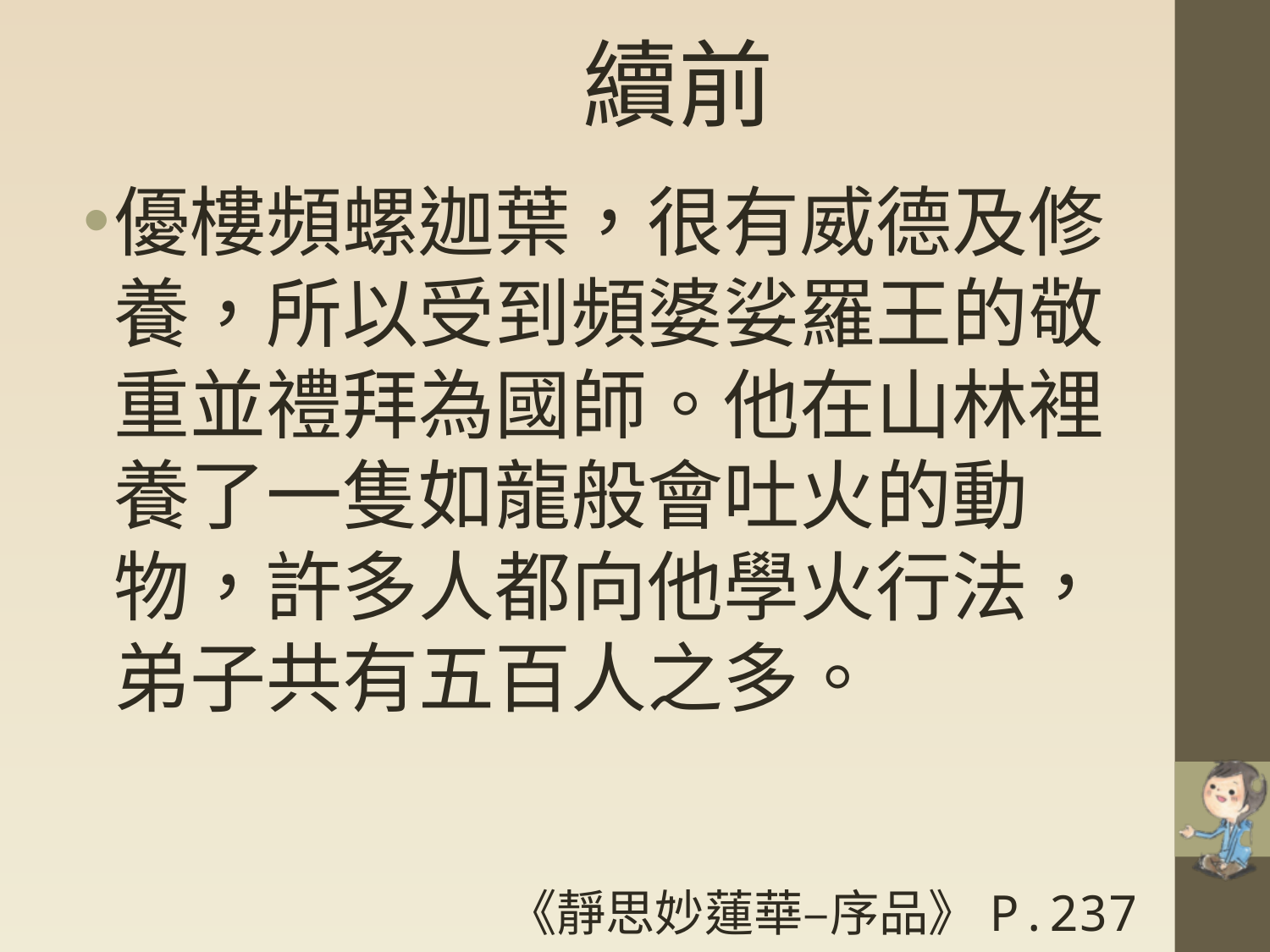

續前
優樓頻螺迦葉，很有威德及修養，所以受到頻婆娑羅王的敬重並禮拜為國師。他在山林裡養了一隻如龍般會吐火的動物，許多人都向他學火行法，弟子共有五百人之多。
《靜思妙蓮華–序品》P.237